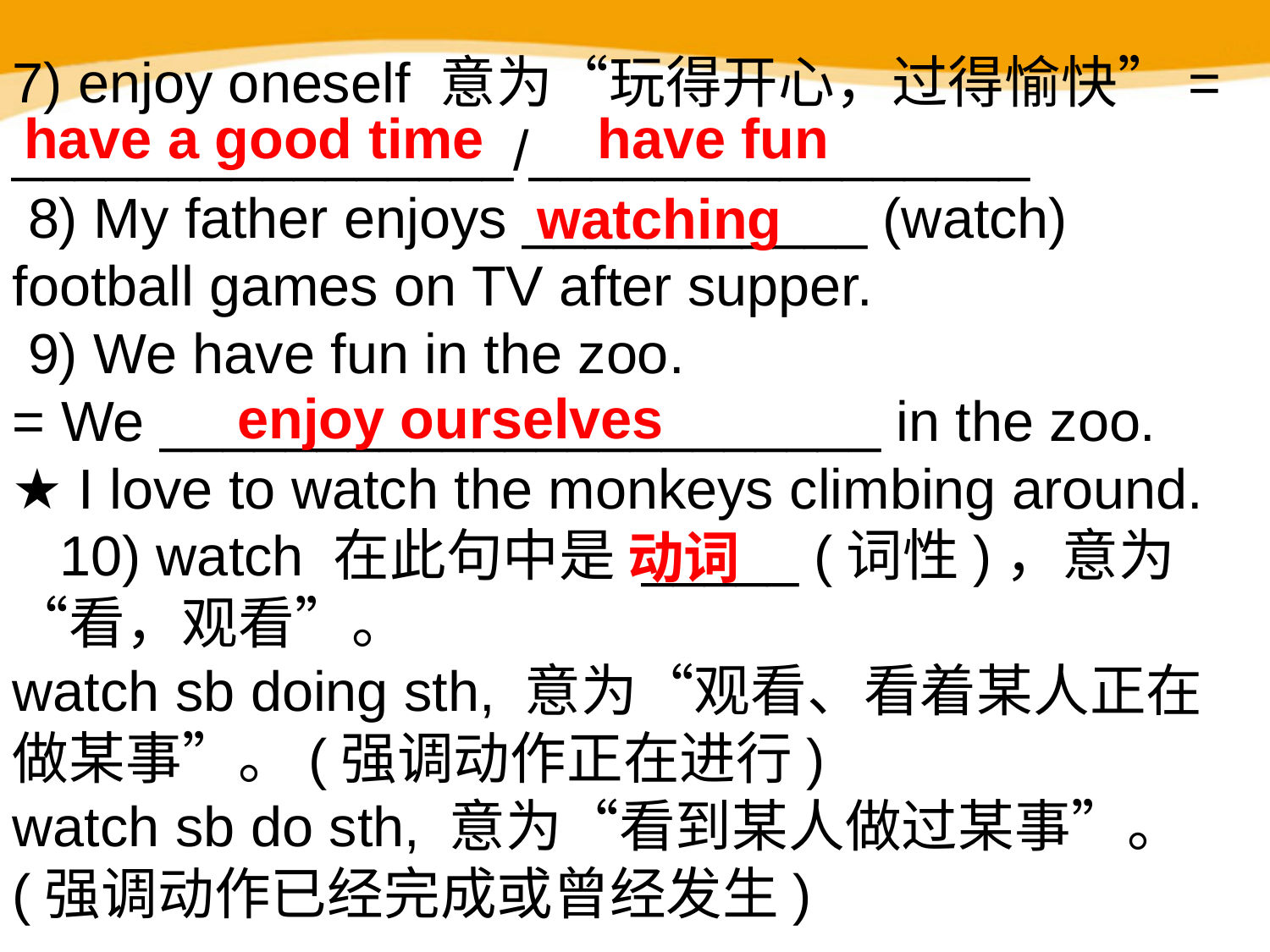

7) enjoy oneself 意为“玩得开心，过得愉快”= ________________/________________
 8) My father enjoys ___________ (watch) football games on TV after supper.
 9) We have fun in the zoo.
= We _______________________ in the zoo.
★ I love to watch the monkeys climbing around.
   10) watch 在此句中是 _____ (词性)，意为“看，观看”。
watch sb doing sth, 意为“观看、看着某人正在做某事”。(强调动作正在进行)
watch sb do sth, 意为“看到某人做过某事”。 (强调动作已经完成或曾经发生)
have fun
have a good time
watching
enjoy ourselves
动词